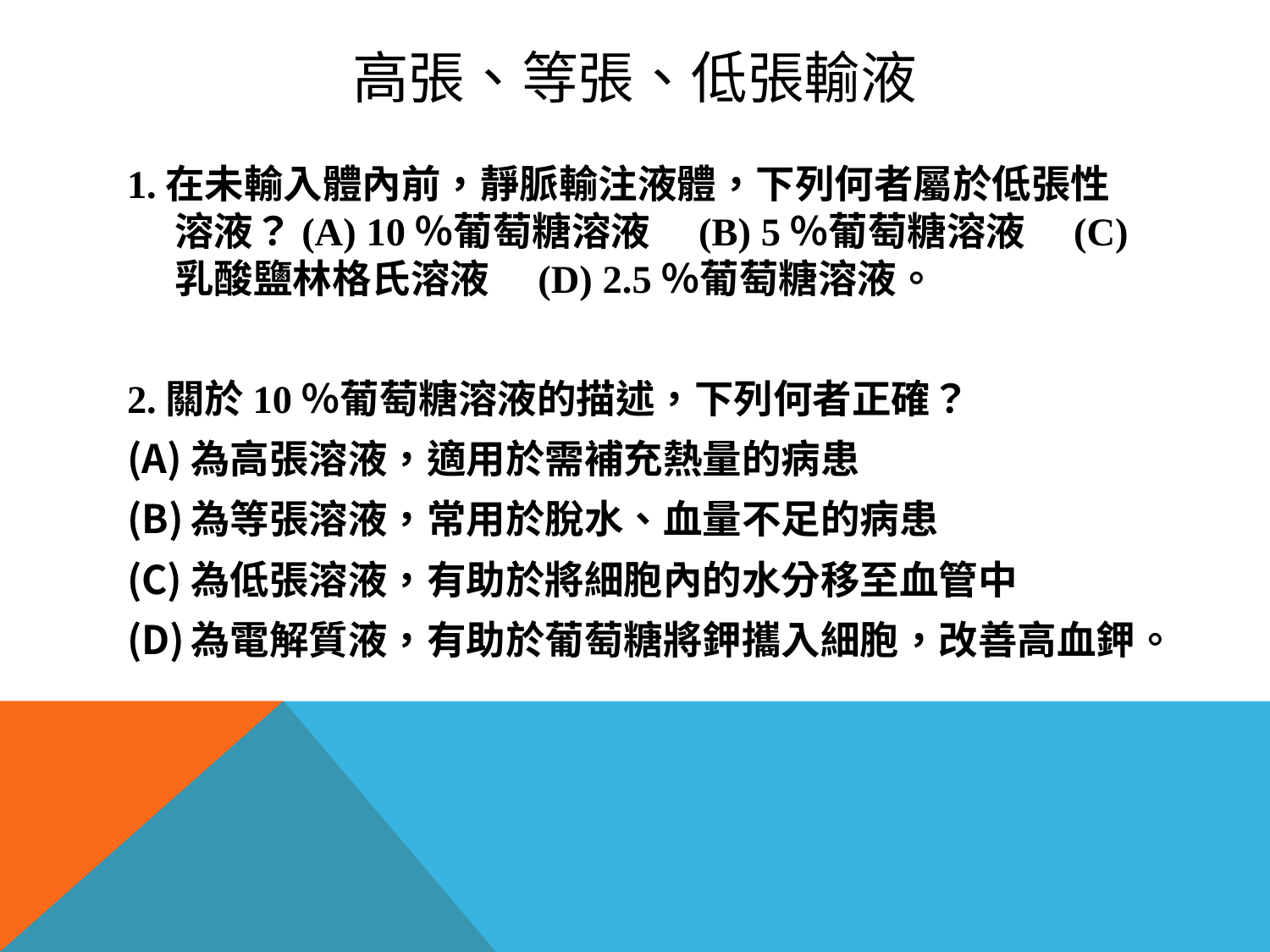

# 高張、等張、低張輸液
1.在未輸入體內前，靜脈輸注液體，下列何者屬於低張性溶液？(A) 10％葡萄糖溶液　(B) 5％葡萄糖溶液　(C) 乳酸鹽林格氏溶液　(D) 2.5％葡萄糖溶液。

2.關於10％葡萄糖溶液的描述，下列何者正確？
為高張溶液，適用於需補充熱量的病患
為等張溶液，常用於脫水、血量不足的病患
為低張溶液，有助於將細胞內的水分移至血管中
為電解質液，有助於葡萄糖將鉀攜入細胞，改善高血鉀。